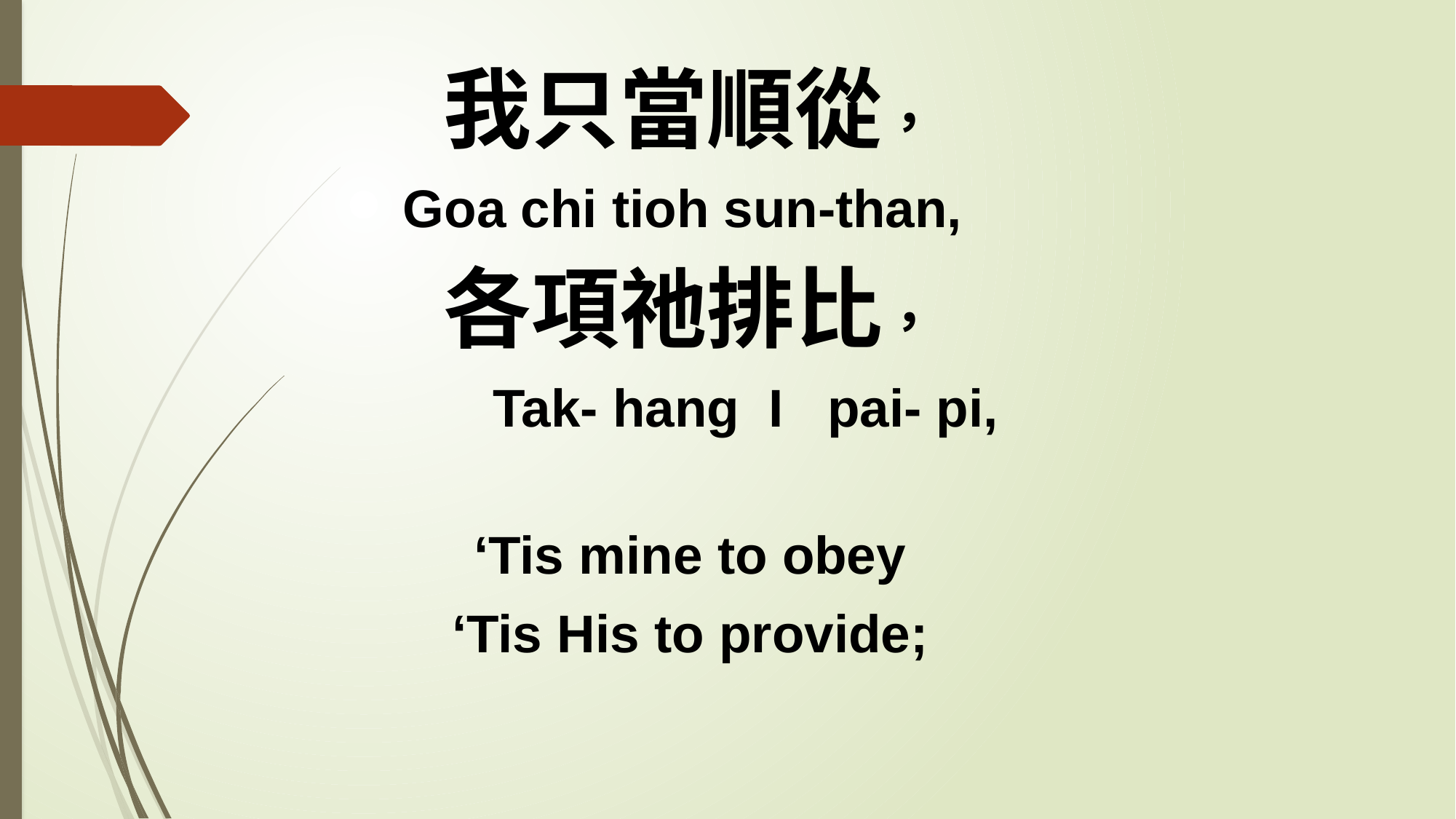

我只當順從，
Goa chi tioh sun-than,
各項祂排比，
                      Tak- hang  I   pai- pi,

‘Tis mine to obey
‘Tis His to provide;